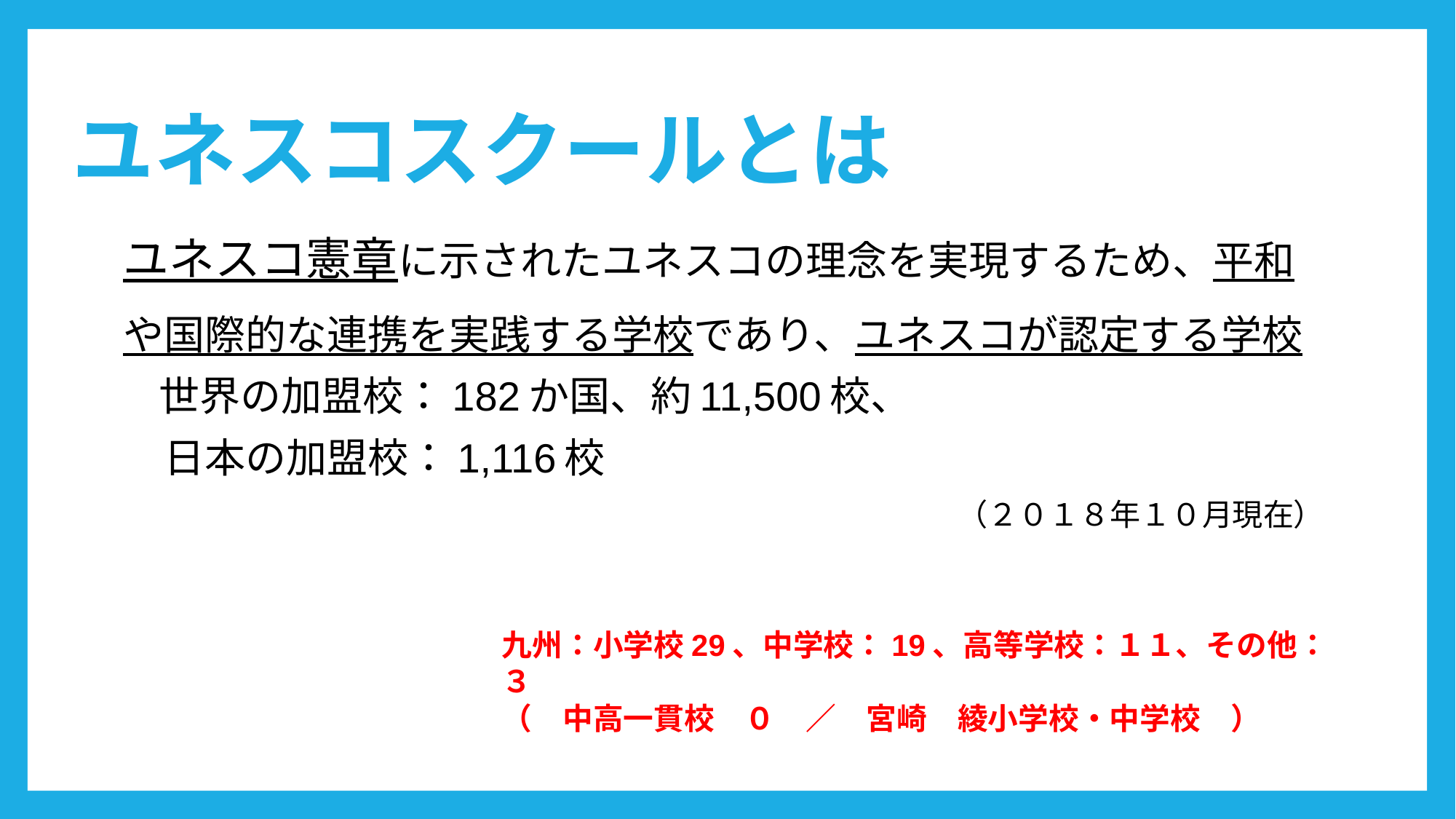

# ユネスコスクールとは
ユネスコ憲章に示されたユネスコの理念を実現するため、平和や国際的な連携を実践する学校であり、ユネスコが認定する学校
　世界の加盟校：182か国、約11,500校、
　日本の加盟校：1,116校
（２０１８年１０月現在）
九州：小学校29、中学校：19、高等学校：１１、その他：３
（　中高一貫校　０　／　宮崎　綾小学校・中学校　）